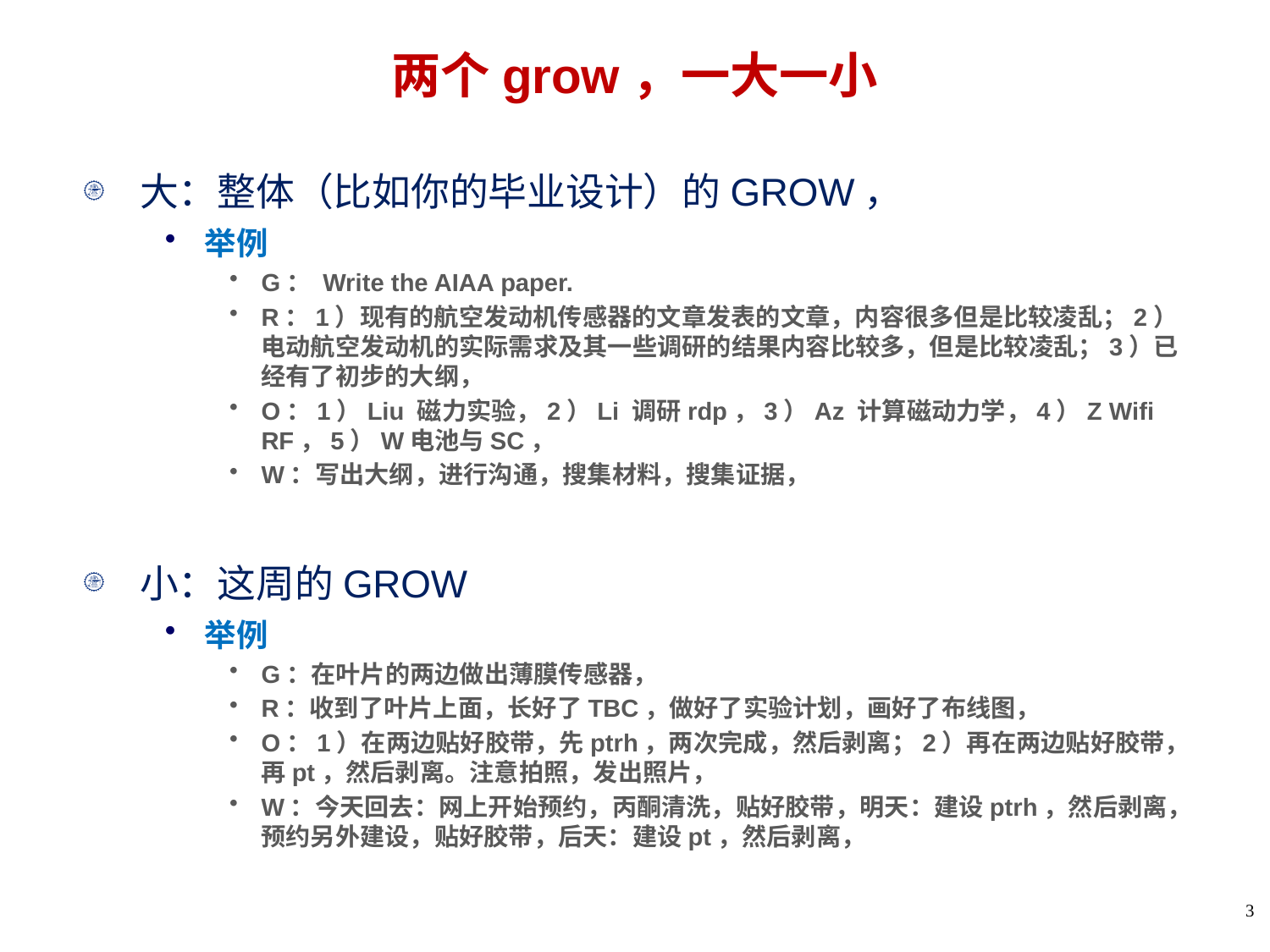

# 两个grow，一大一小
大：整体（比如你的毕业设计）的GROW，
举例
G： Write the AIAA paper.
R：1）现有的航空发动机传感器的文章发表的文章，内容很多但是比较凌乱；2）电动航空发动机的实际需求及其一些调研的结果内容比较多，但是比较凌乱；3）已经有了初步的大纲，
O：1）Liu 磁力实验，2）Li 调研rdp，3）Az 计算磁动力学，4）Z Wifi RF，5）W电池与SC，
W：写出大纲，进行沟通，搜集材料，搜集证据，

小：这周的GROW
举例
G：在叶片的两边做出薄膜传感器，
R：收到了叶片上面，长好了TBC，做好了实验计划，画好了布线图，
O：1）在两边贴好胶带，先ptrh，两次完成，然后剥离；2）再在两边贴好胶带，再pt，然后剥离。注意拍照，发出照片，
W：今天回去：网上开始预约，丙酮清洗，贴好胶带，明天：建设ptrh，然后剥离，预约另外建设，贴好胶带，后天：建设pt，然后剥离，

3